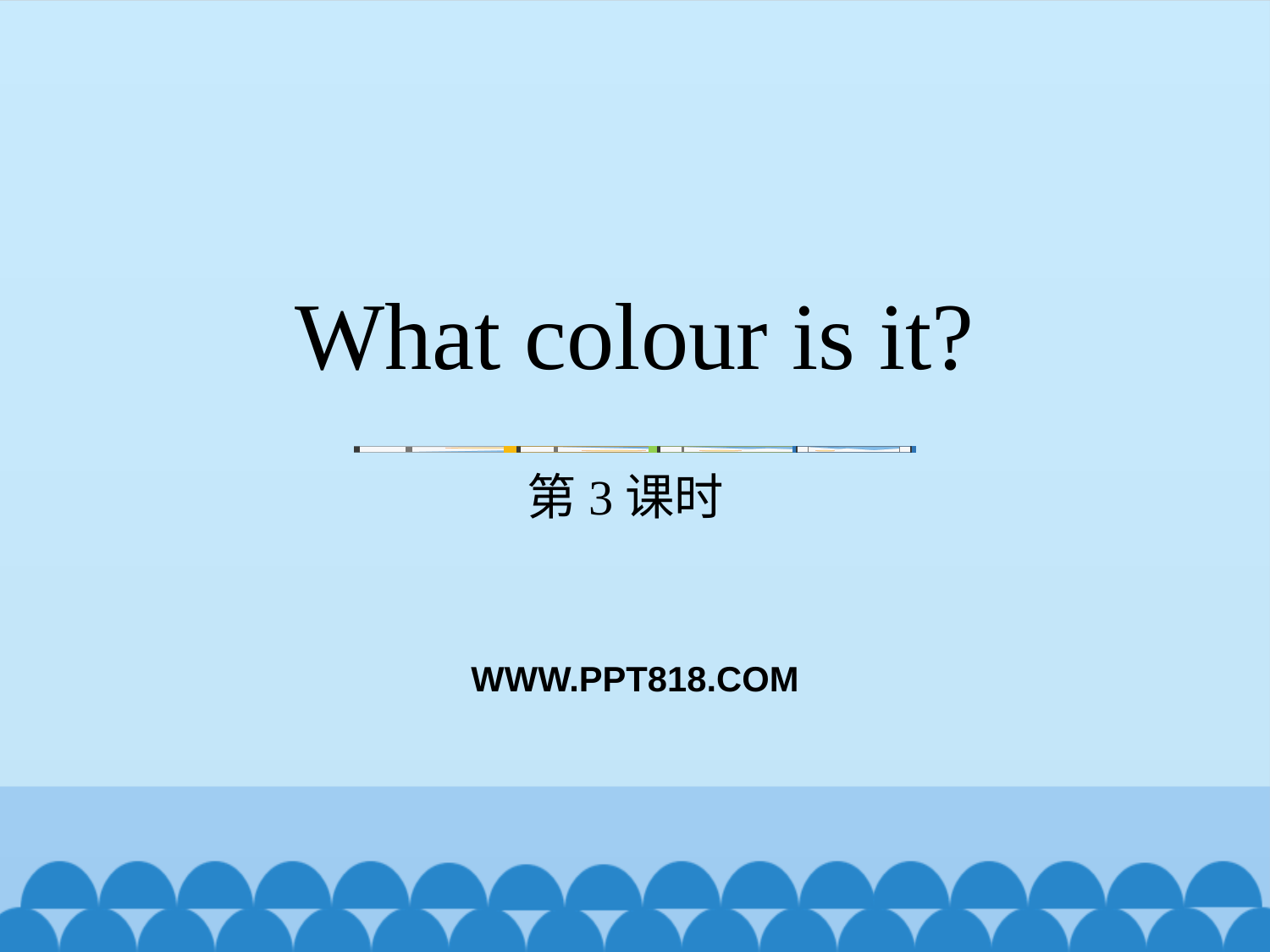

# What colour is it?

第3课时
WWW.PPT818.COM